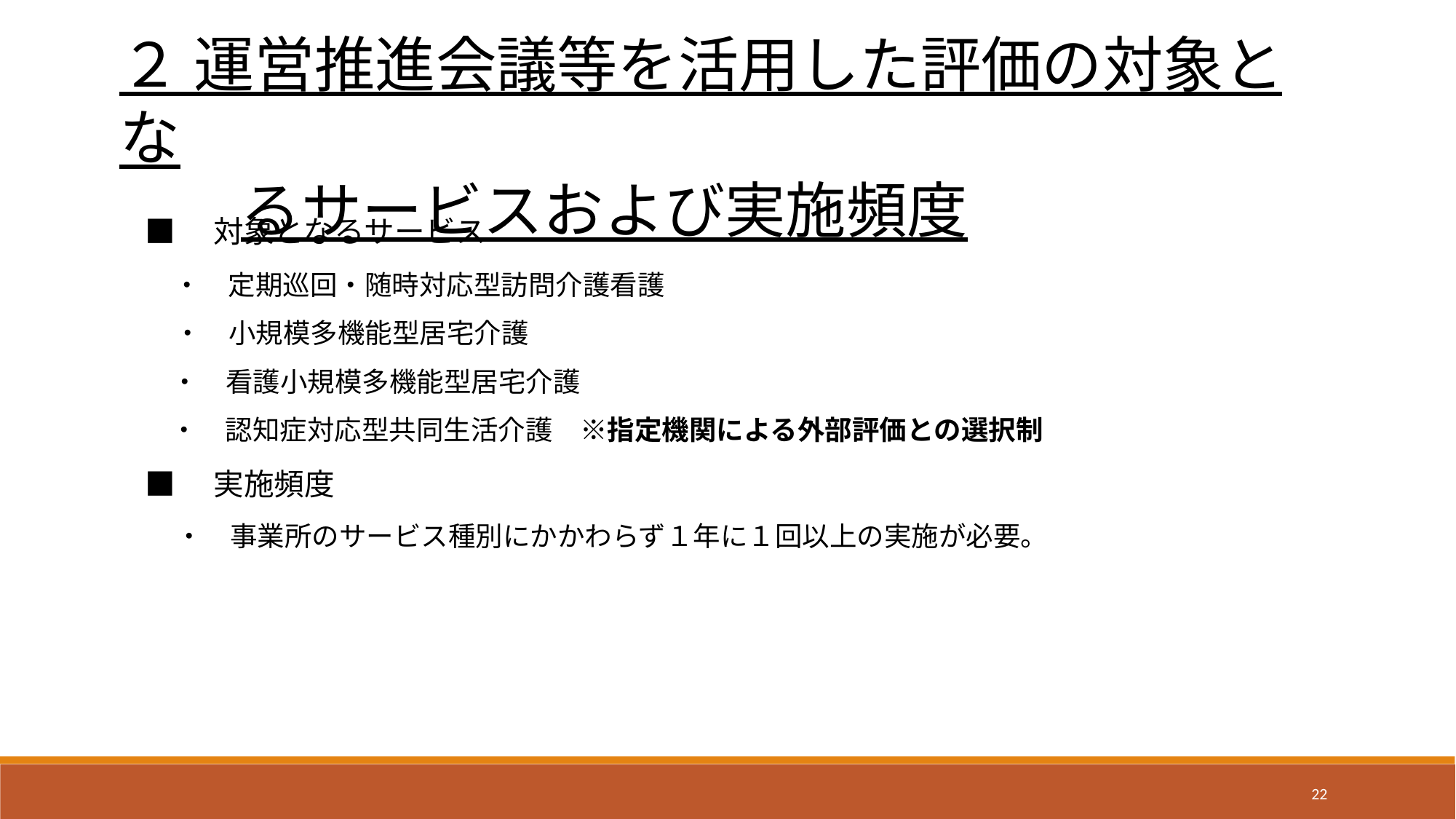

２ 運営推進会議等を活用した評価の対象とな
　　るサービスおよび実施頻度
■　対象となるサービス
・　定期巡回・随時対応型訪問介護看護

・　小規模多機能型居宅介護
・　看護小規模多機能型居宅介護
・　認知症対応型共同生活介護　※指定機関による外部評価との選択制
■　実施頻度
・　事業所のサービス種別にかかわらず１年に１回以上の実施が必要。
22